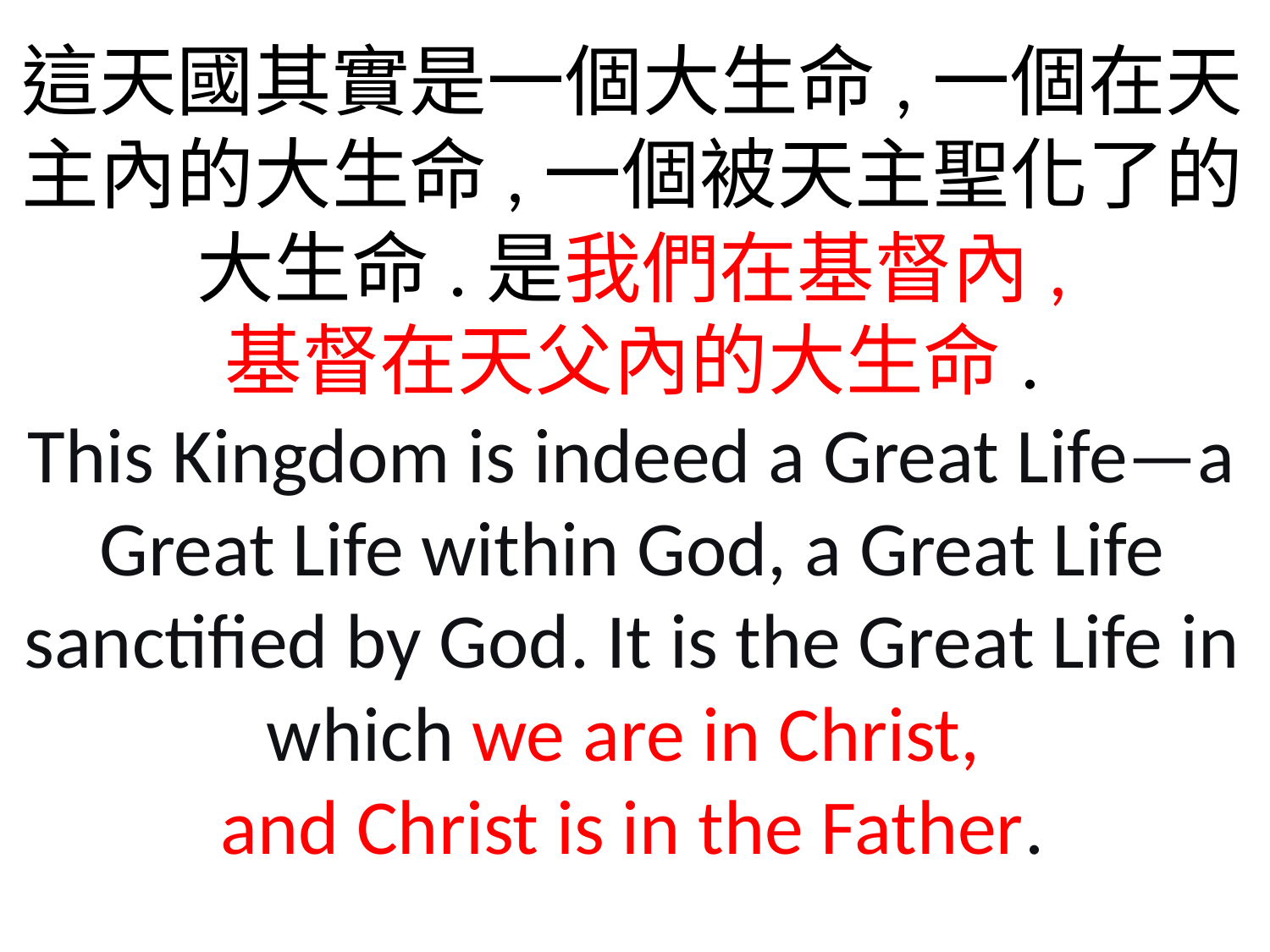

這天國其實是一個大生命,一個在天主內的大生命,一個被天主聖化了的大生命.是我們在基督內,
基督在天父內的大生命.
This Kingdom is indeed a Great Life—a Great Life within God, a Great Life sanctified by God. It is the Great Life in which we are in Christ,
and Christ is in the Father.